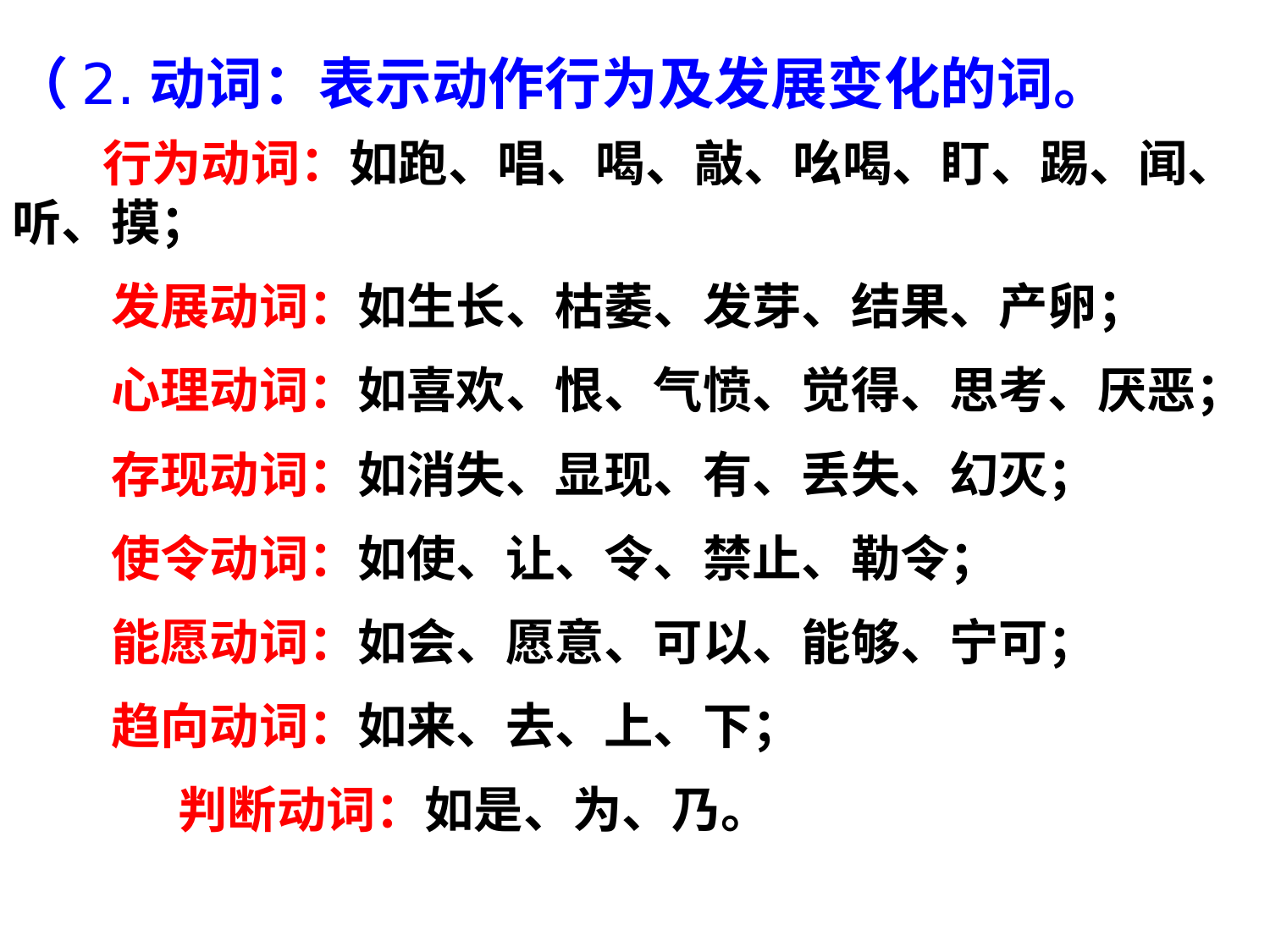

（2.动词：表示动作行为及发展变化的词。
       行为动词：如跑、唱、喝、敲、吆喝、盯、踢、闻、听、摸；
　　发展动词：如生长、枯萎、发芽、结果、产卵；
　　心理动词：如喜欢、恨、气愤、觉得、思考、厌恶；
　　存现动词：如消失、显现、有、丢失、幻灭；
　　使令动词：如使、让、令、禁止、勒令；
　　能愿动词：如会、愿意、可以、能够、宁可；
　　趋向动词：如来、去、上、下；
　　      判断动词：如是、为、乃。